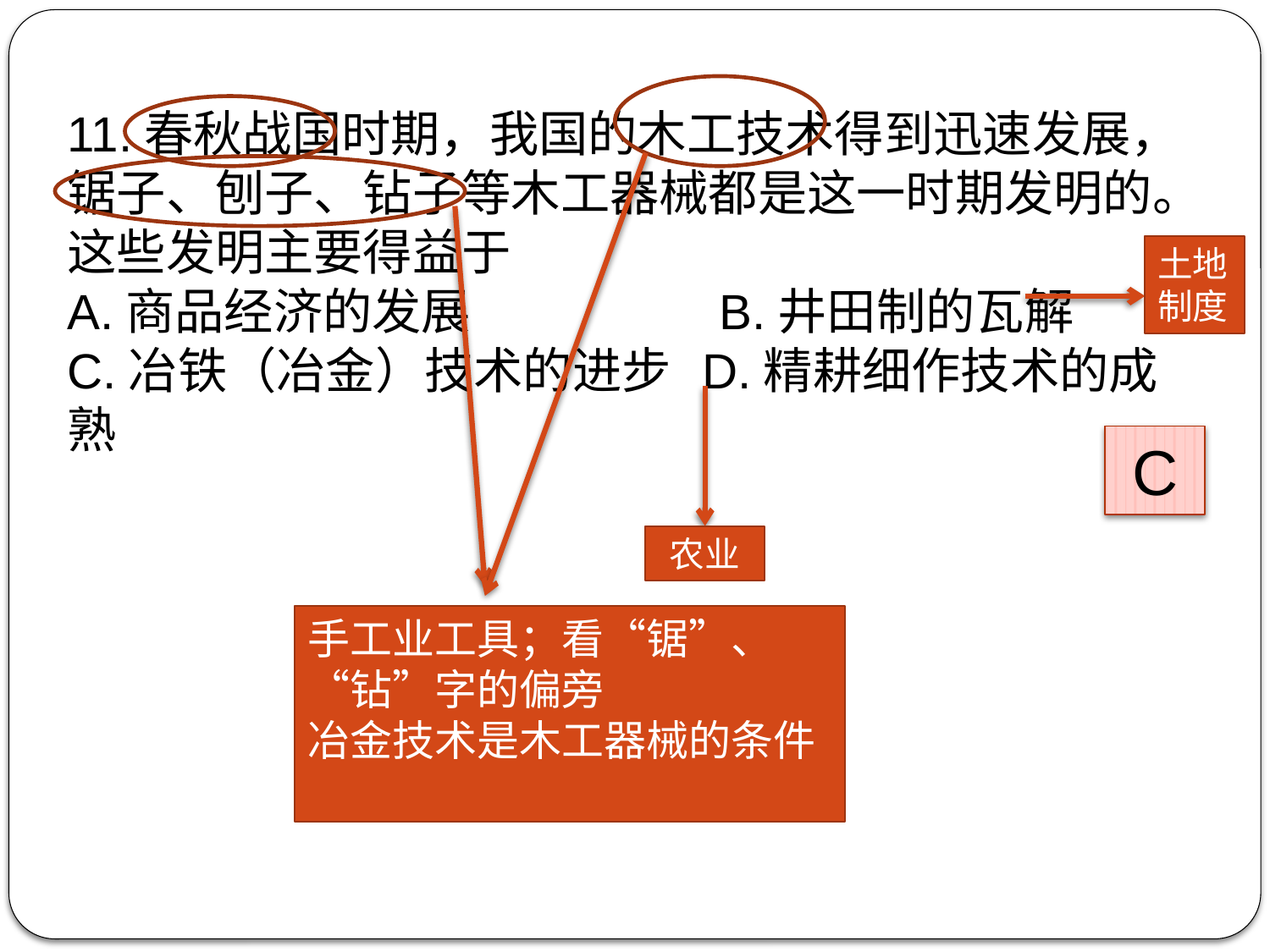

11.春秋战国时期，我国的木工技术得到迅速发展，锯子、刨子、钻子等木工器械都是这一时期发明的。这些发明主要得益于
A.商品经济的发展	            B.井田制的瓦解
C.冶铁（冶金）技术的进步	D.精耕细作技术的成熟

土地
制度
C
农业
手工业工具；看“锯”、“钻”字的偏旁
冶金技术是木工器械的条件